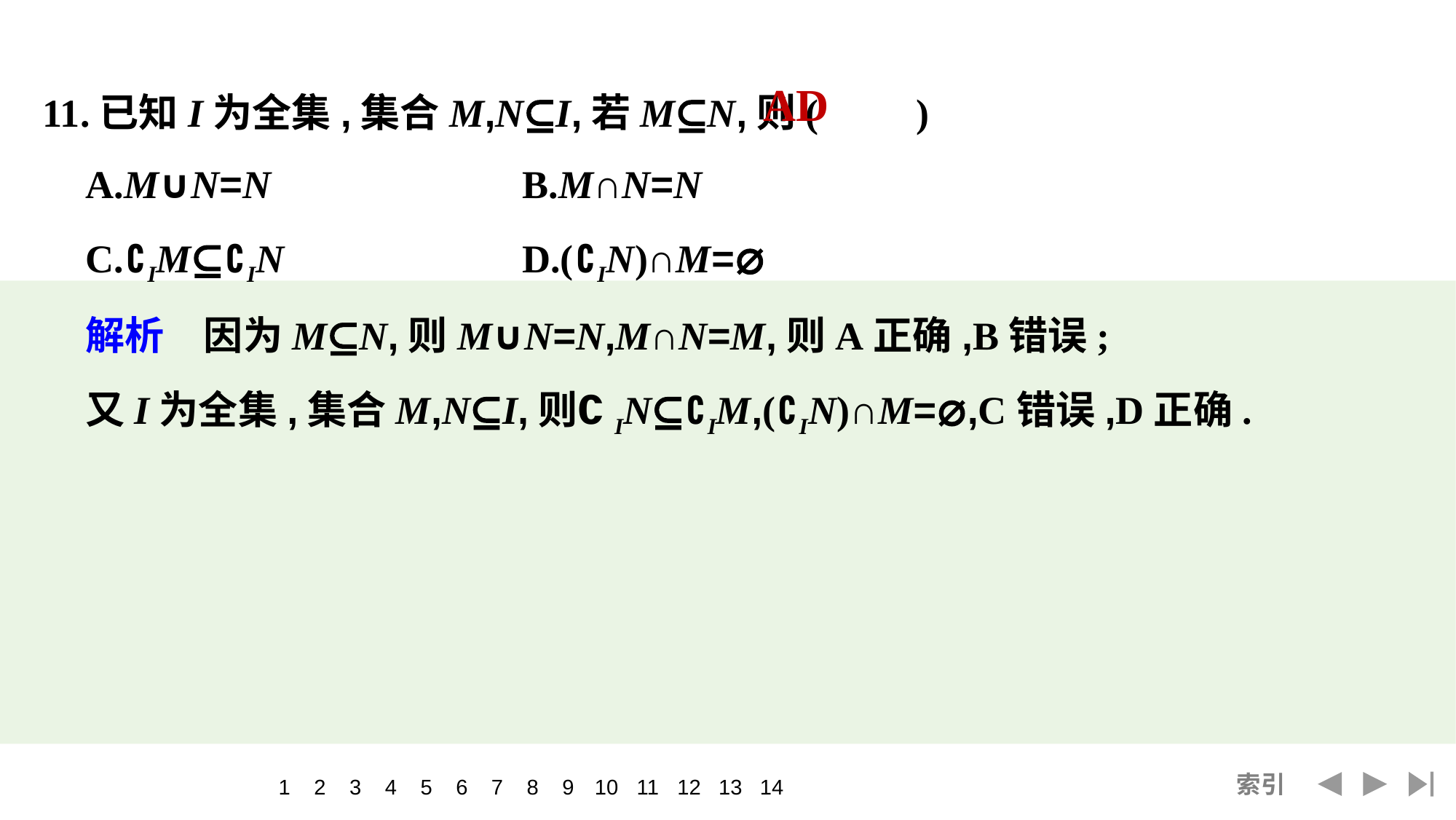

11.已知I为全集,集合M,N⊆I,若M⊆N,则(　　)
	A.M∪N=N			B.M∩N=N
	C.∁IM⊆∁IN			D.(∁IN)∩M=⌀
	解析　因为M⊆N,则M∪N=N,M∩N=M,则A正确,B错误;
	又I为全集,集合M,N⊆I,则∁IN⊆∁IM,(∁IN)∩M=⌀,C错误,D正确.
AD